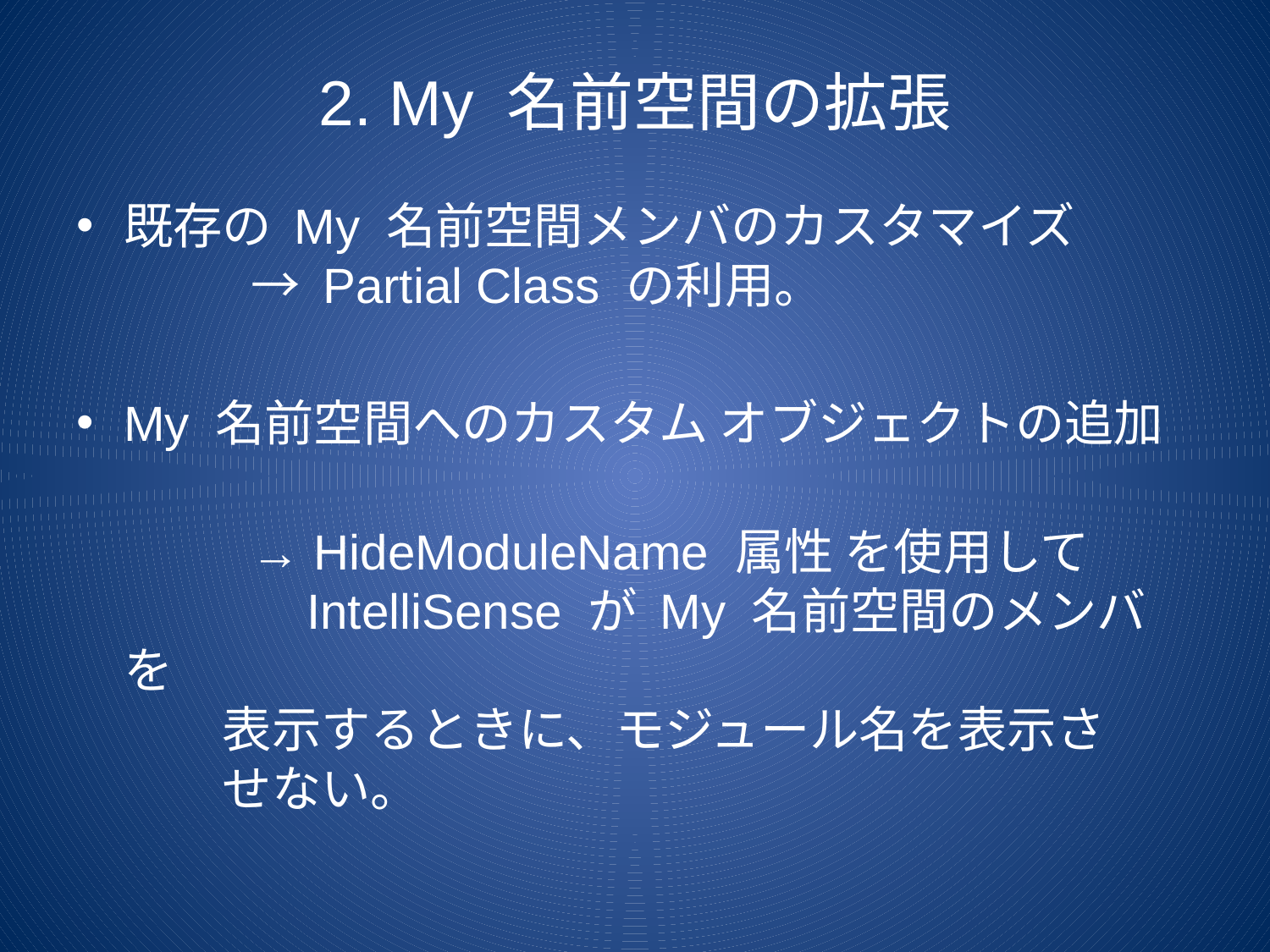

# 2. My 名前空間の拡張
既存の My 名前空間メンバのカスタマイズ
	→ Partial Class の利用。

My 名前空間へのカスタム オブジェクトの追加
		→ HideModuleName 属性 を使用して
	    IntelliSense が My 名前空間のメンバを
         表示するときに、モジュール名を表示さ
         せない。